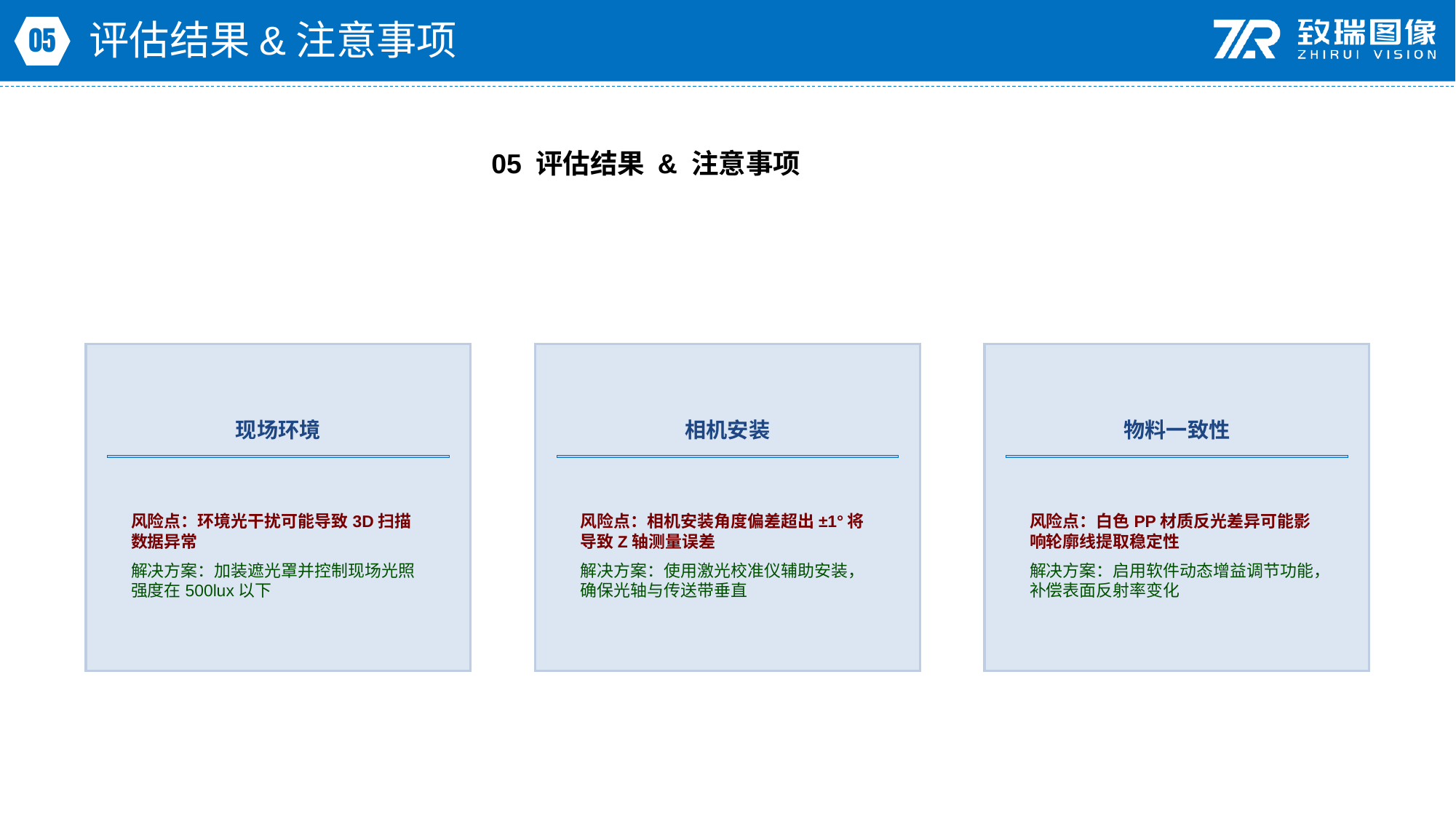

评估结果&注意事项
05

05 评估结果 & 注意事项

现场环境

相机安装

物料一致性

风险点：环境光干扰可能导致3D扫描数据异常
解决方案：加装遮光罩并控制现场光照强度在500lux以下

风险点：相机安装角度偏差超出±1°将导致Z轴测量误差
解决方案：使用激光校准仪辅助安装，确保光轴与传送带垂直

风险点：白色PP材质反光差异可能影响轮廓线提取稳定性
解决方案：启用软件动态增益调节功能，补偿表面反射率变化